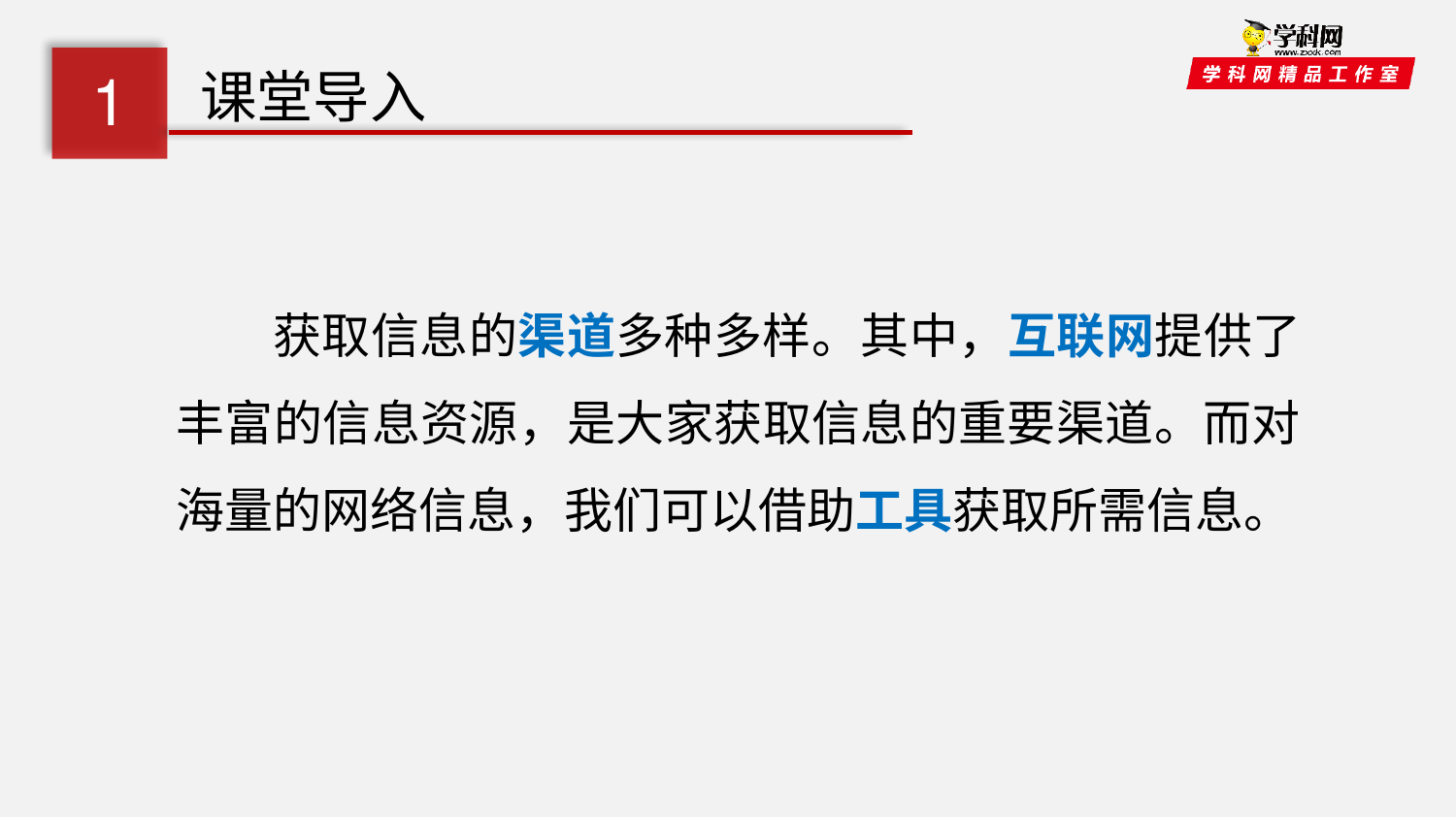

1
课堂导入
获取信息的渠道多种多样。其中，互联网提供了丰富的信息资源，是大家获取信息的重要渠道。而对海量的网络信息，我们可以借助工具获取所需信息。